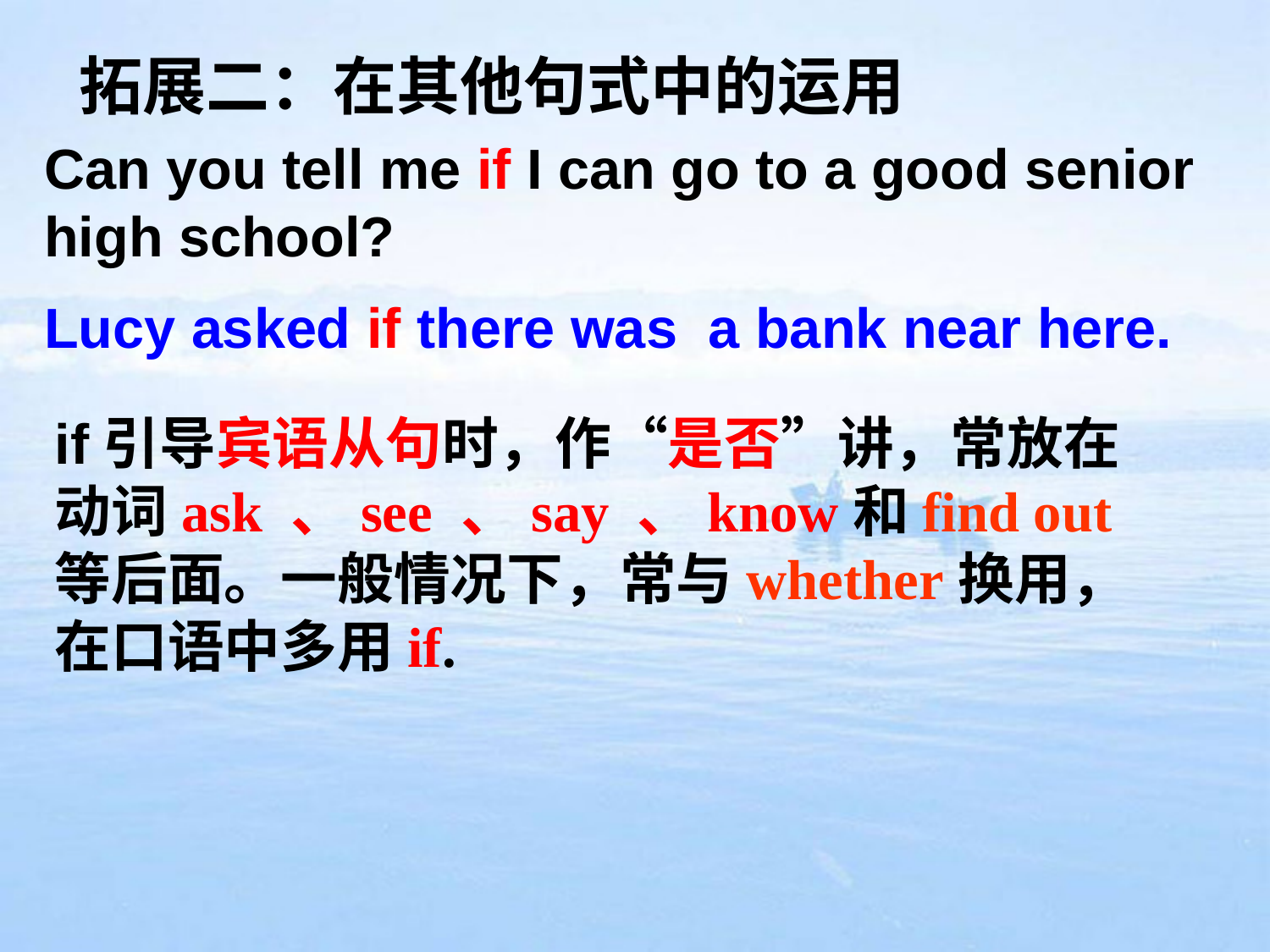

# 拓展二：在其他句式中的运用
Can you tell me if I can go to a good senior high school?

Lucy asked if there was  a bank near here.
if引导宾语从句时，作“是否”讲，常放在动词ask 、see 、say 、know和find out等后面。一般情况下，常与whether换用，在口语中多用if.